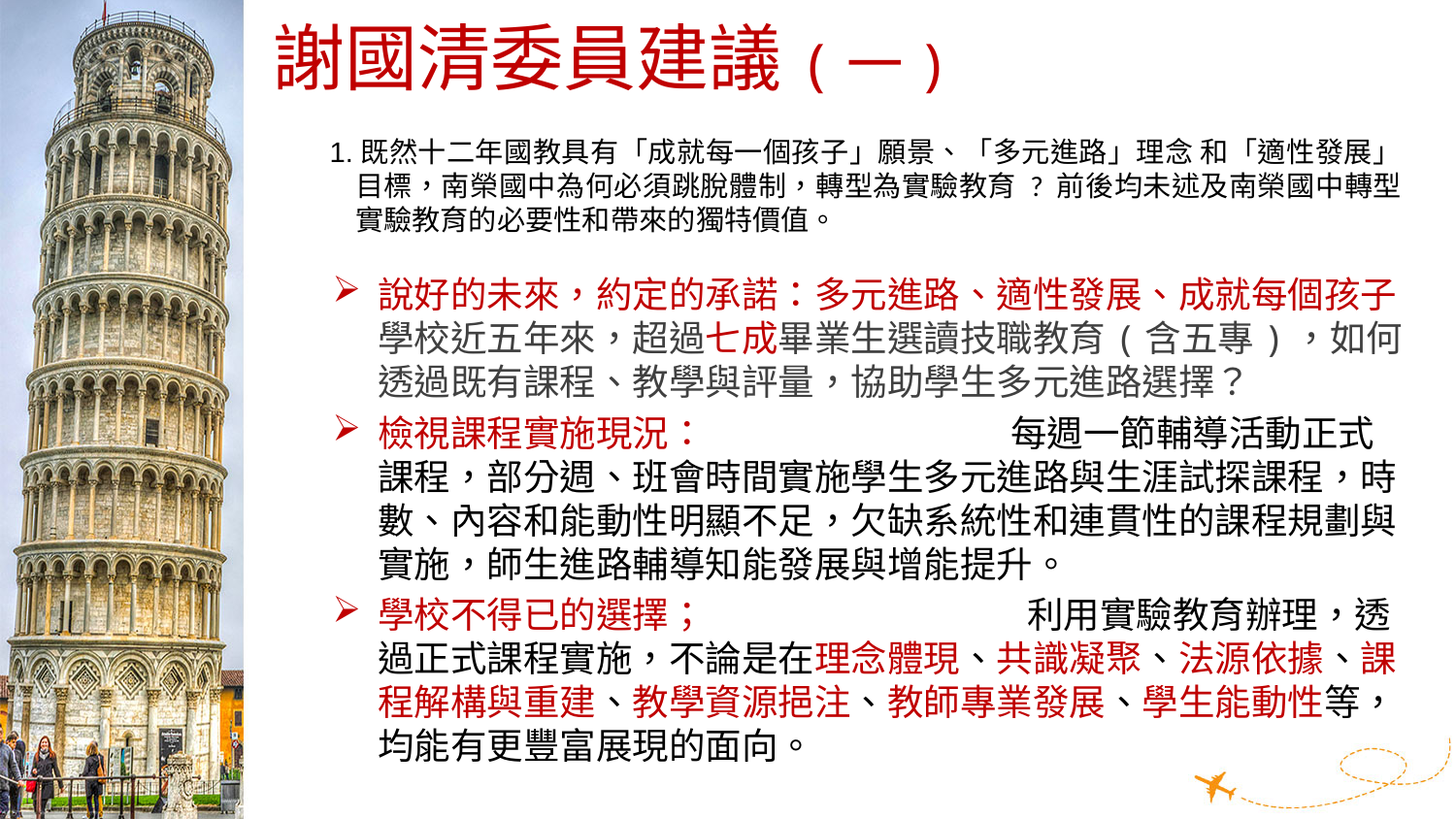

# 謝國清委員建議(一)

1.既然十二年國教具有「成就每一個孩子」願景、「多元進路」理念 和「適性發展」目標，南榮國中為何必須跳脫體制，轉型為實驗教育 ? 前後均未述及南榮國中轉型實驗教育的必要性和帶來的獨特價值。

說好的未來，約定的承諾：多元進路、適性發展、成就每個孩子學校近五年來，超過七成畢業生選讀技職教育(含五專)，如何透過既有課程、教學與評量，協助學生多元進路選擇？
檢視課程實施現況：                                     每週一節輔導活動正式課程，部分週、班會時間實施學生多元進路與生涯試探課程，時數、內容和能動性明顯不足，欠缺系統性和連貫性的課程規劃與實施，師生進路輔導知能發展與增能提升。
學校不得已的選擇；                                       利用實驗教育辦理，透過正式課程實施，不論是在理念體現、共識凝聚、法源依據、課程解構與重建、教學資源挹注、教師專業發展、學生能動性等，均能有更豐富展現的面向。